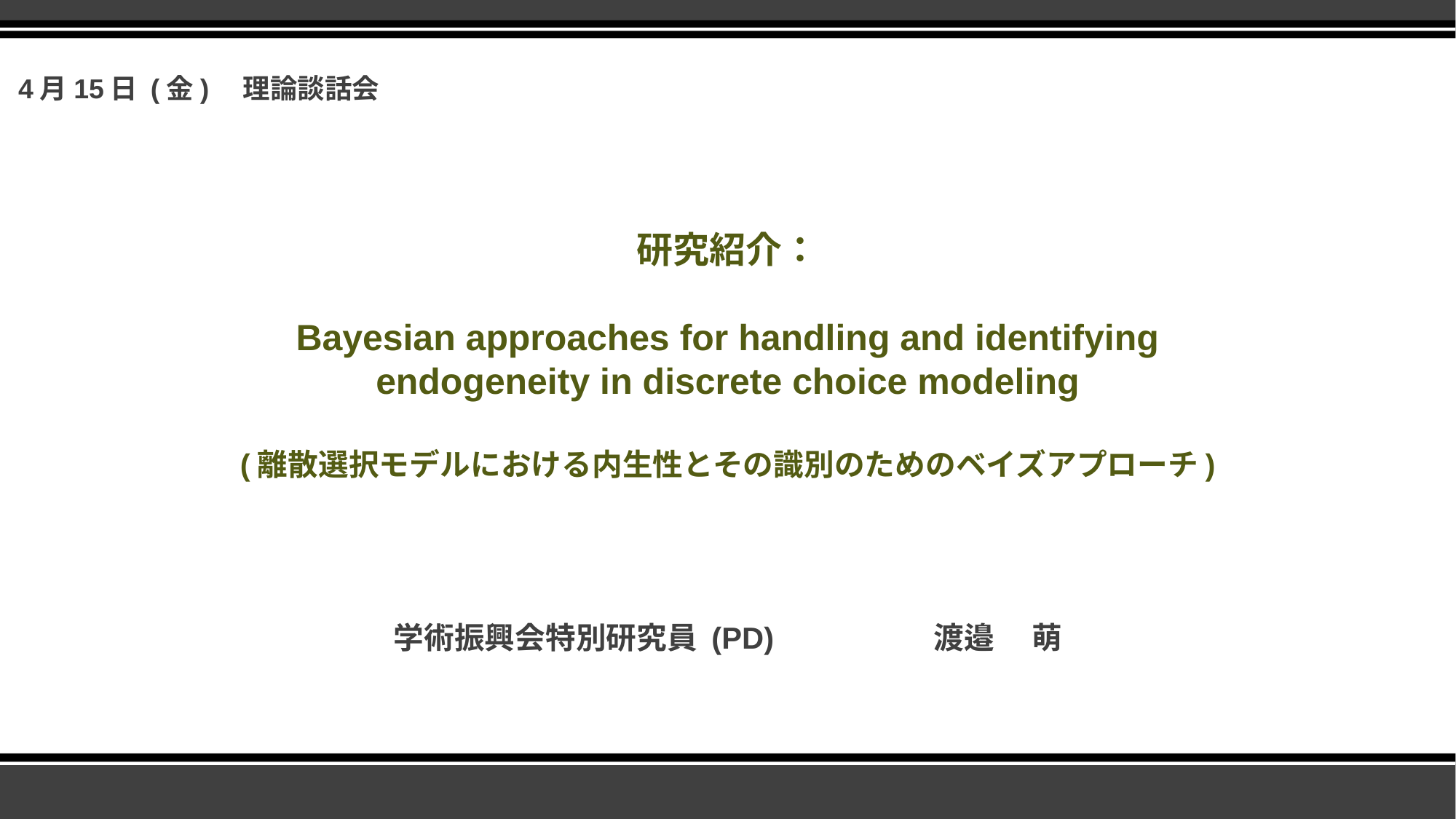

4月15日 (金)　理論談話会
# 研究紹介： Bayesian approaches for handling and identifying endogeneity in discrete choice modeling (離散選択モデルにおける内生性とその識別のためのベイズアプローチ)
学術振興会特別研究員 (PD)　　　　　渡邉　 萌